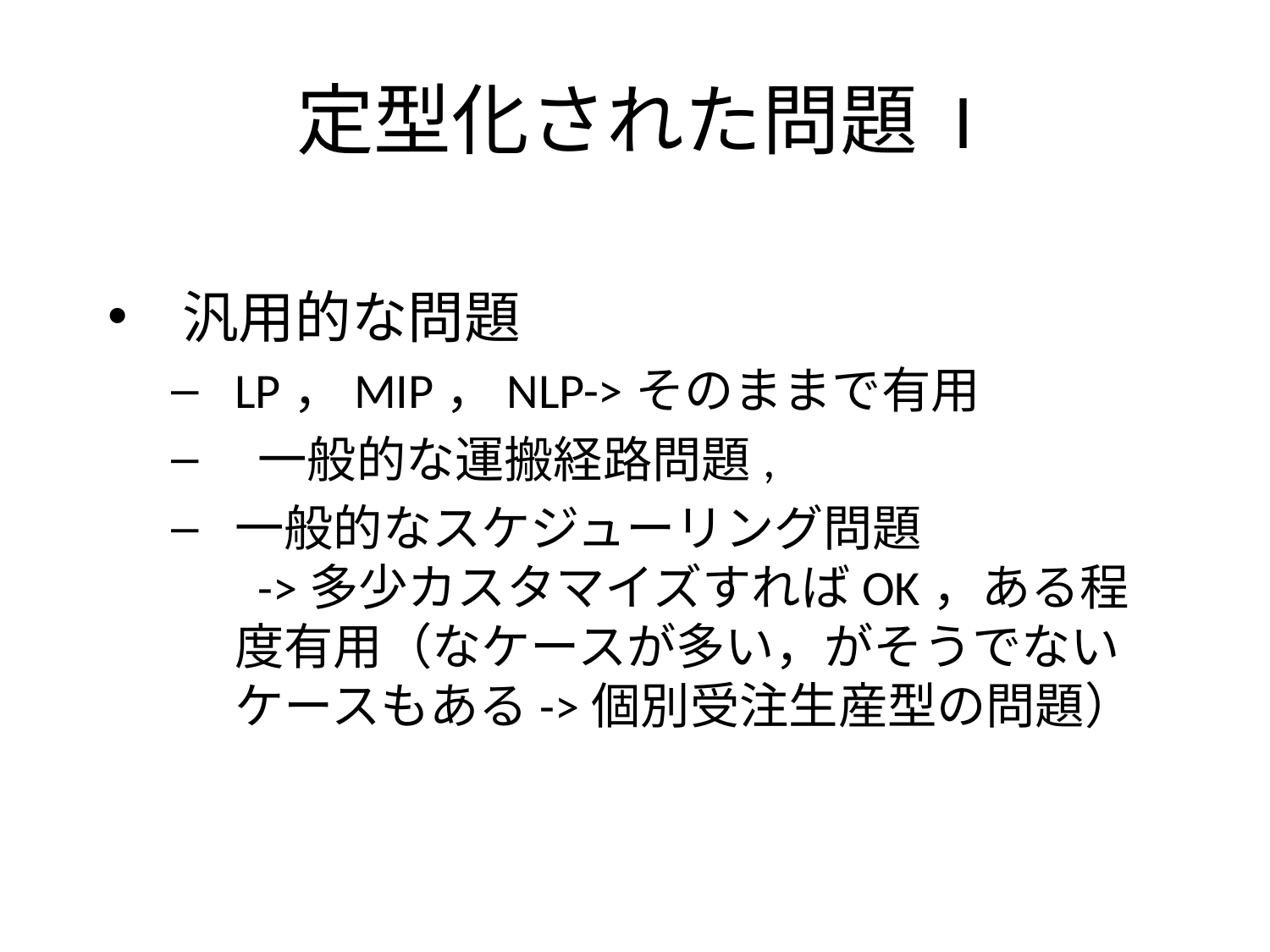

# 定型化された問題 I
汎用的な問題
LP，MIP，NLP->そのままで有用
 一般的な運搬経路問題,
一般的なスケジューリング問題
 ->多少カスタマイズすればOK，ある程度有用（なケースが多い，がそうでないケースもある->個別受注生産型の問題）